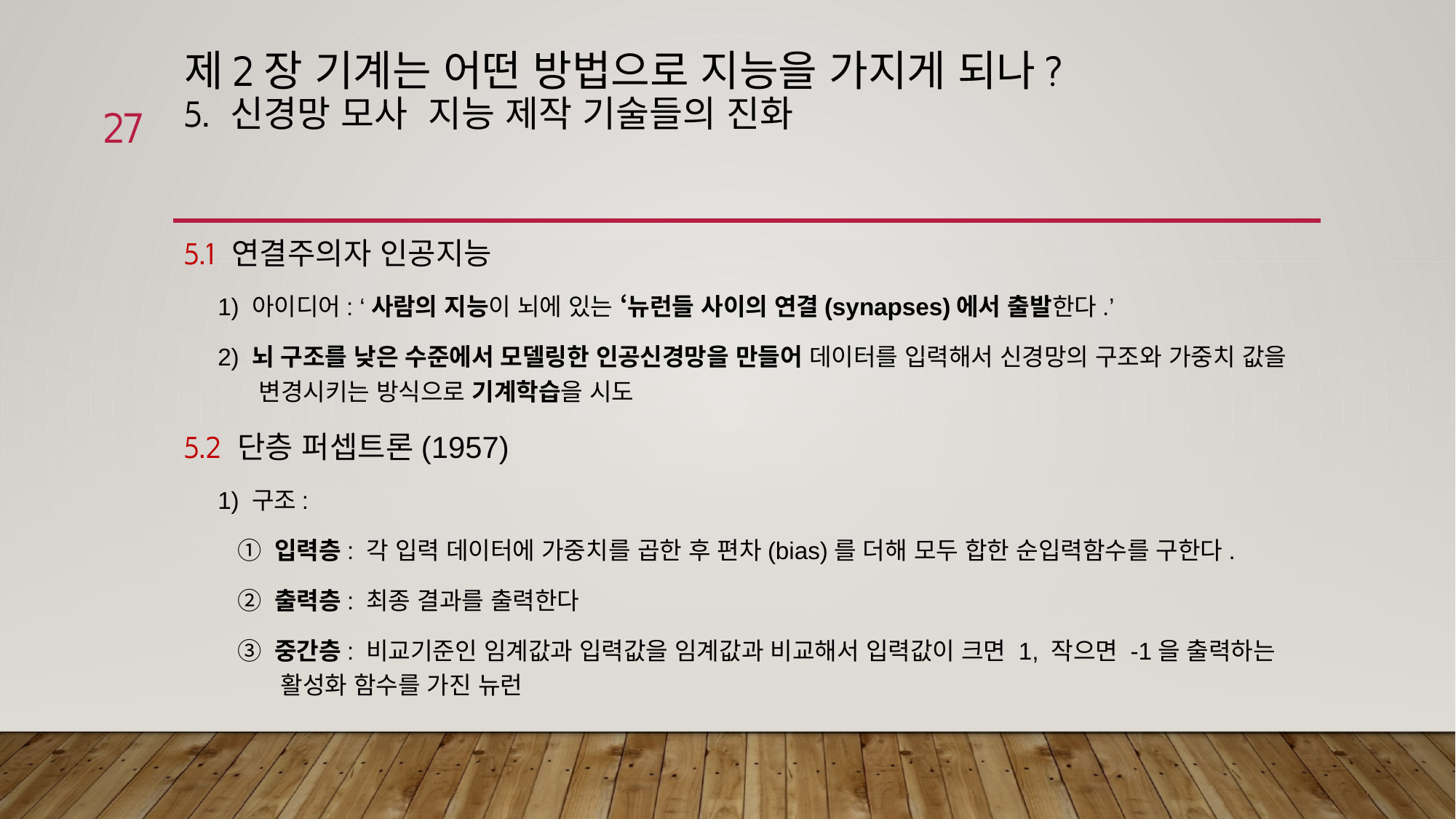

# 제2장 기계는 어떤 방법으로 지능을 가지게 되나? 5. 신경망 모사  지능 제작 기술들의 진화
27

5.1 연결주의자 인공지능
     1) 아이디어: ‘사람의 지능이 뇌에 있는 ‘뉴런들 사이의 연결(synapses)에서 출발한다.’
     2) 뇌 구조를 낮은 수준에서 모델링한 인공신경망을 만들어 데이터를 입력해서 신경망의 구조와 가중치 값을 변경시키는 방식으로 기계학습을 시도
5.2 단층 퍼셉트론(1957)
     1) 구조:
        ① 입력층: 각 입력 데이터에 가중치를 곱한 후 편차(bias)를 더해 모두 합한 순입력함수를 구한다.
        ② 출력층: 최종 결과를 출력한다
        ③ 중간층: 비교기준인 임계값과 입력값을 임계값과 비교해서 입력값이 크면 1, 작으면 -1을 출력하는 활성화 함수를 가진 뉴런